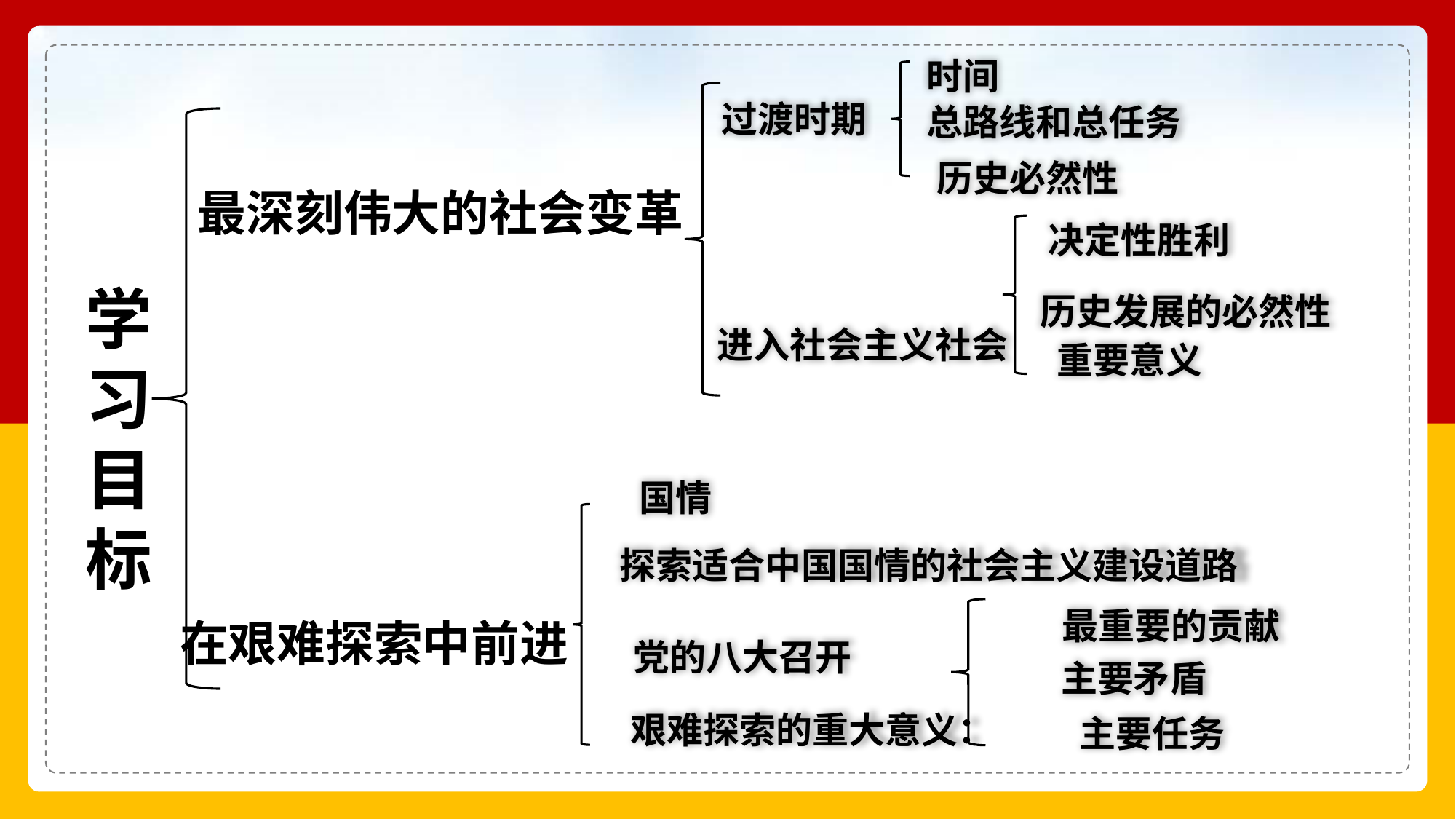

时间

过渡时期
总路线和总任务

历史必然性
最深刻伟大的社会变革
决定性胜利

学习
目标
历史发展的必然性
进入社会主义社会
重要意义
  国情

探索适合中国国情的社会主义建设道路
 最重要的贡献

在艰难探索中前进
  党的八大召开
  主要矛盾
 艰难探索的重大意义：
  主要任务